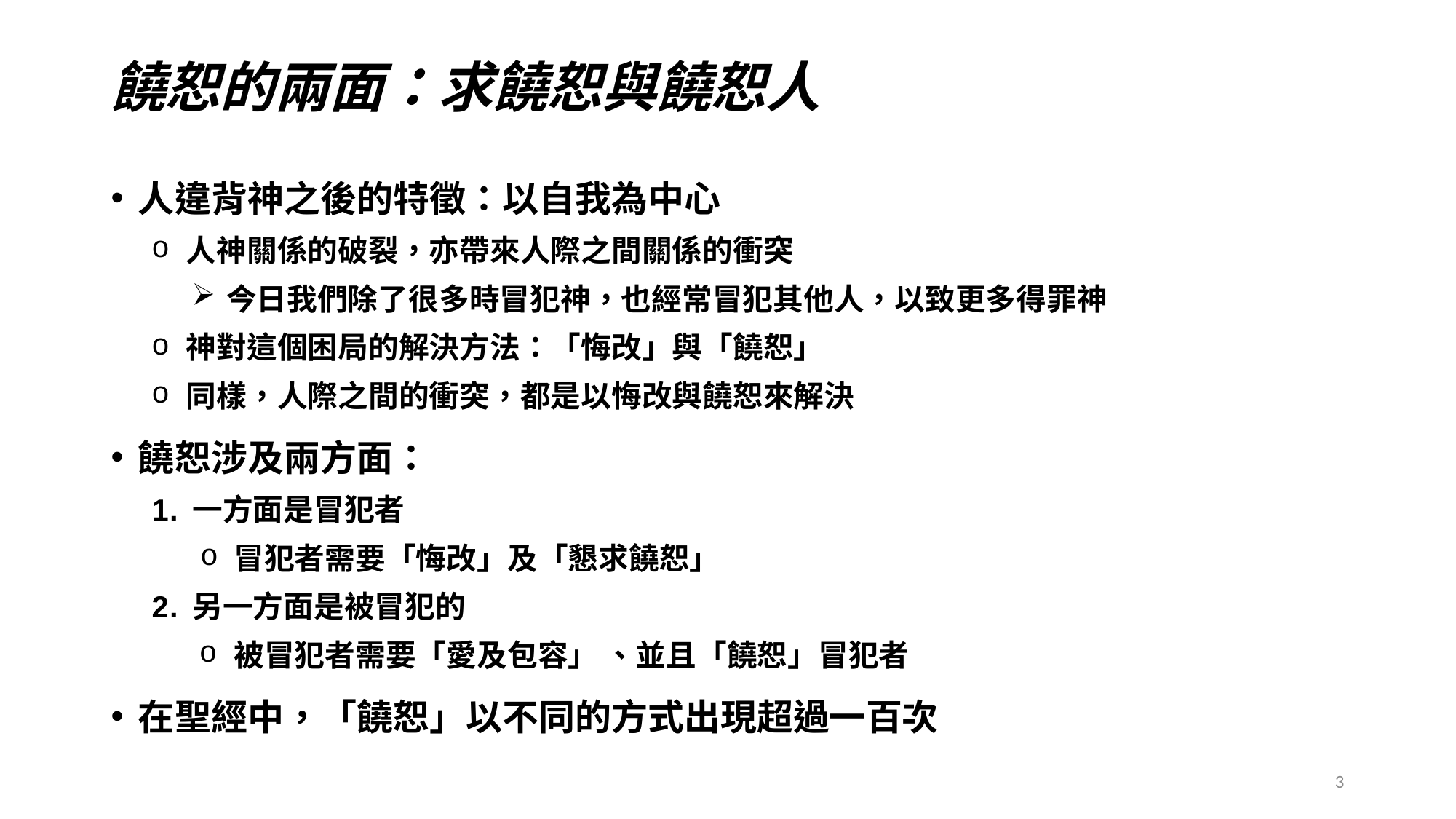

# 饒恕的兩面：求饒恕與饒恕人
人違背神之後的特徵：以自我為中心
人神關係的破裂，亦帶來人際之間關係的衝突
今日我們除了很多時冒犯神，也經常冒犯其他人，以致更多得罪神
神對這個困局的解決方法：「悔改」與「饒恕」
同樣，人際之間的衝突，都是以悔改與饒恕來解決
饒恕涉及兩方面：
一方面是冒犯者
冒犯者需要「悔改」及「懇求饒恕」
另一方面是被冒犯的
被冒犯者需要「愛及包容」 、並且「饒恕」冒犯者
在聖經中，「饒恕」以不同的方式出現超過一百次
3